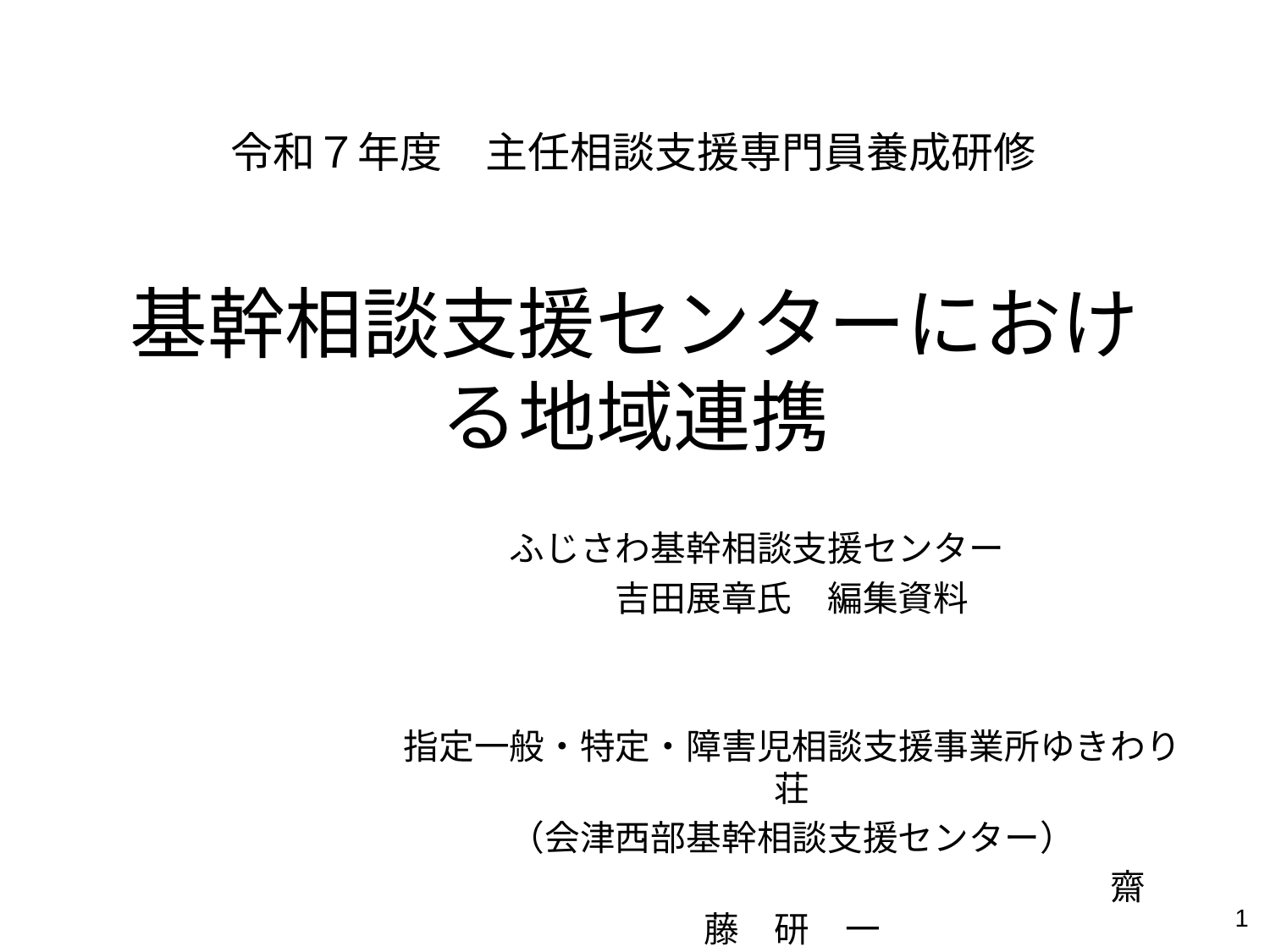

# 令和７年度　主任相談支援専門員養成研修
基幹相談支援センターにおける地域連携
ふじさわ基幹相談支援センター
吉田展章氏　編集資料

指定一般・特定・障害児相談支援事業所ゆきわり荘
（会津西部基幹相談支援センター）
　　　　　　　　　　　　　　　　　　　　齋　藤　研　一

1